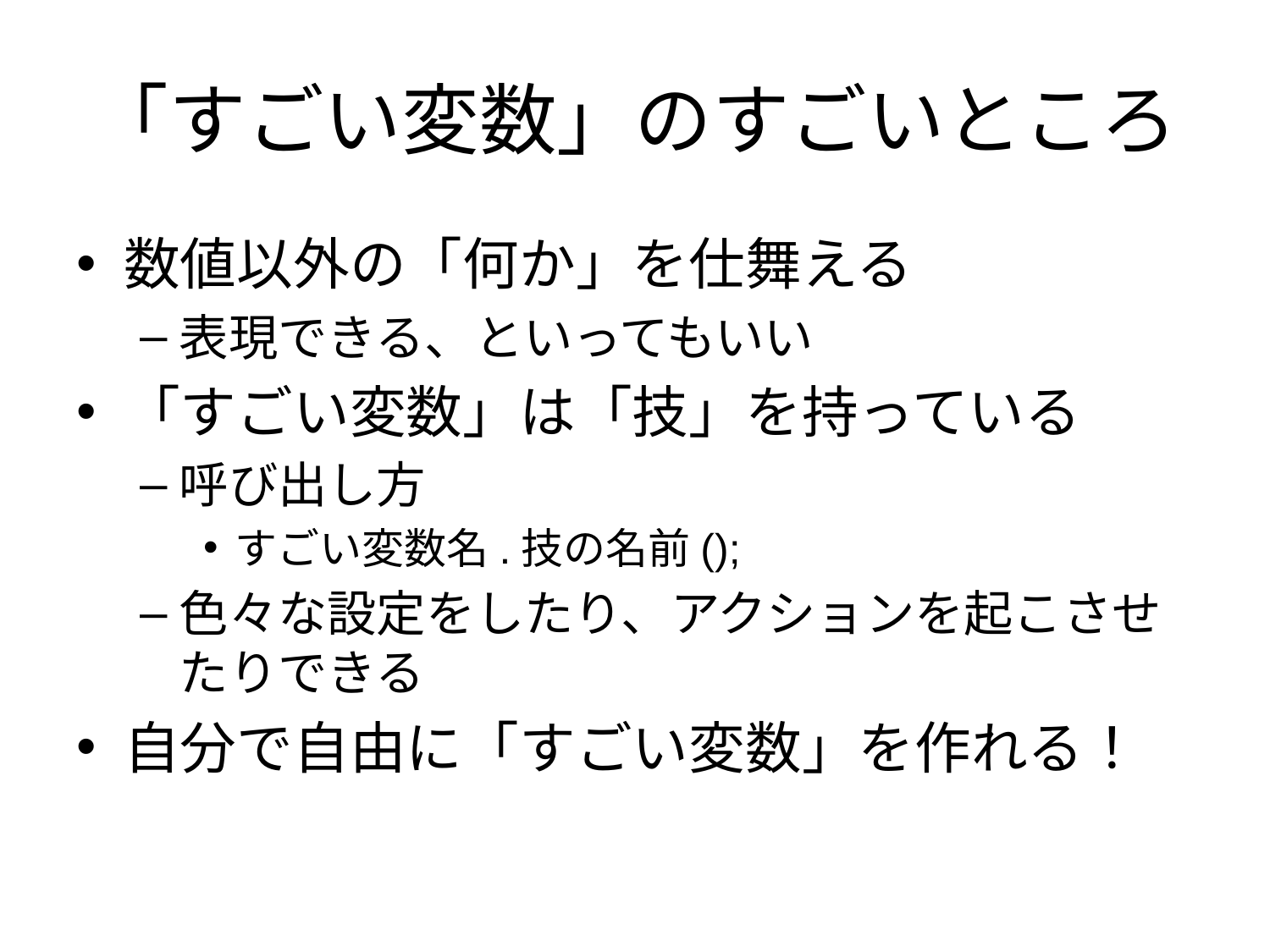

# 「すごい変数」のすごいところ
数値以外の「何か」を仕舞える
表現できる、といってもいい
「すごい変数」は「技」を持っている
呼び出し方
すごい変数名.技の名前();
色々な設定をしたり、アクションを起こさせたりできる
自分で自由に「すごい変数」を作れる！